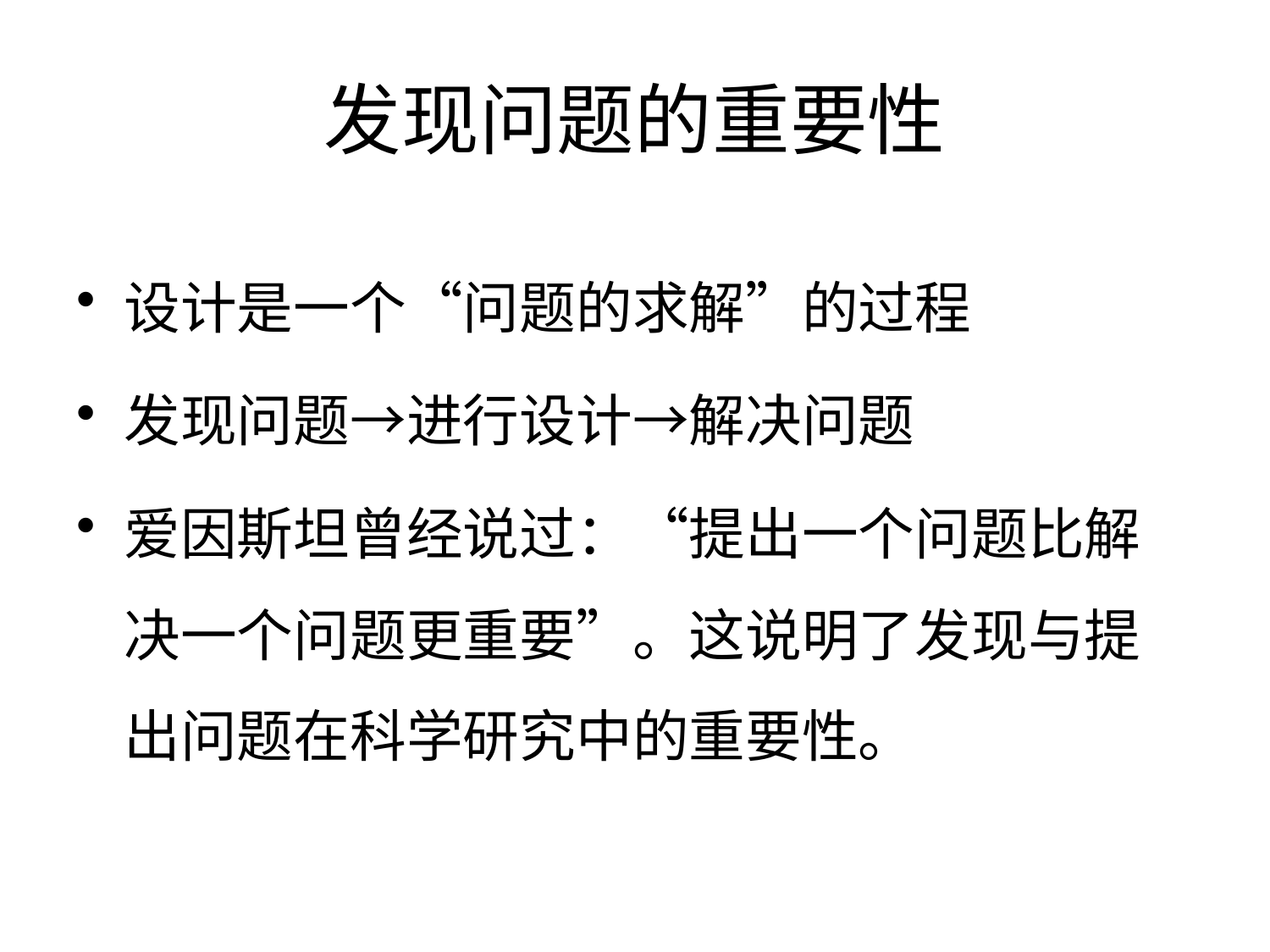

# 发现问题的重要性
设计是一个“问题的求解”的过程
发现问题→进行设计→解决问题
爱因斯坦曾经说过：“提出一个问题比解决一个问题更重要”。这说明了发现与提出问题在科学研究中的重要性。